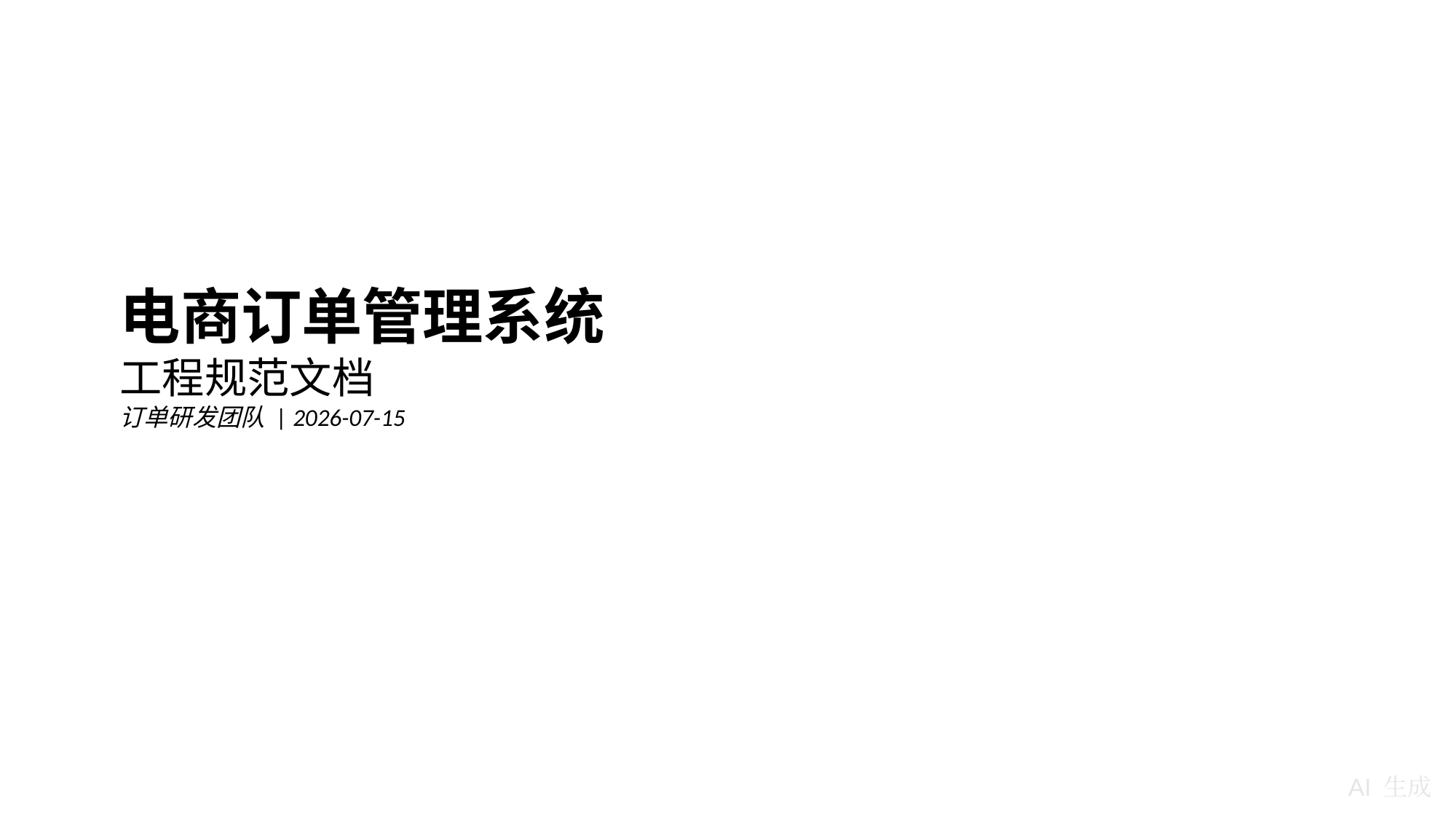

电商订单管理系统
工程规范文档
订单研发团队 | 2026-07-15
AI 生成